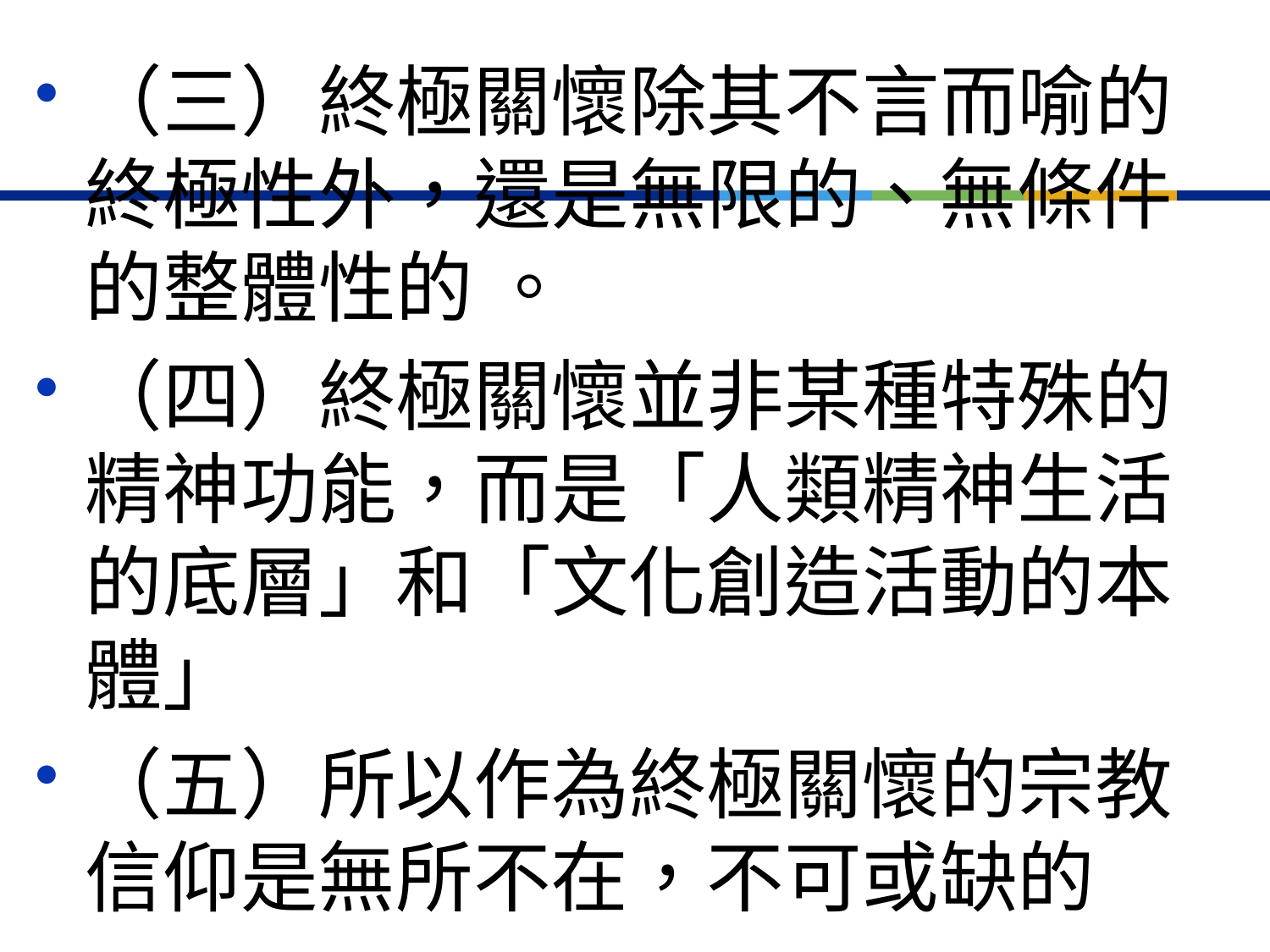

（三）終極關懷除其不言而喻的終極性外，還是無限的、無條件的整體性的 。
（四）終極關懷並非某種特殊的精神功能，而是「人類精神生活的底層」和「文化創造活動的本體」
（五）所以作為終極關懷的宗教信仰是無所不在，不可或缺的